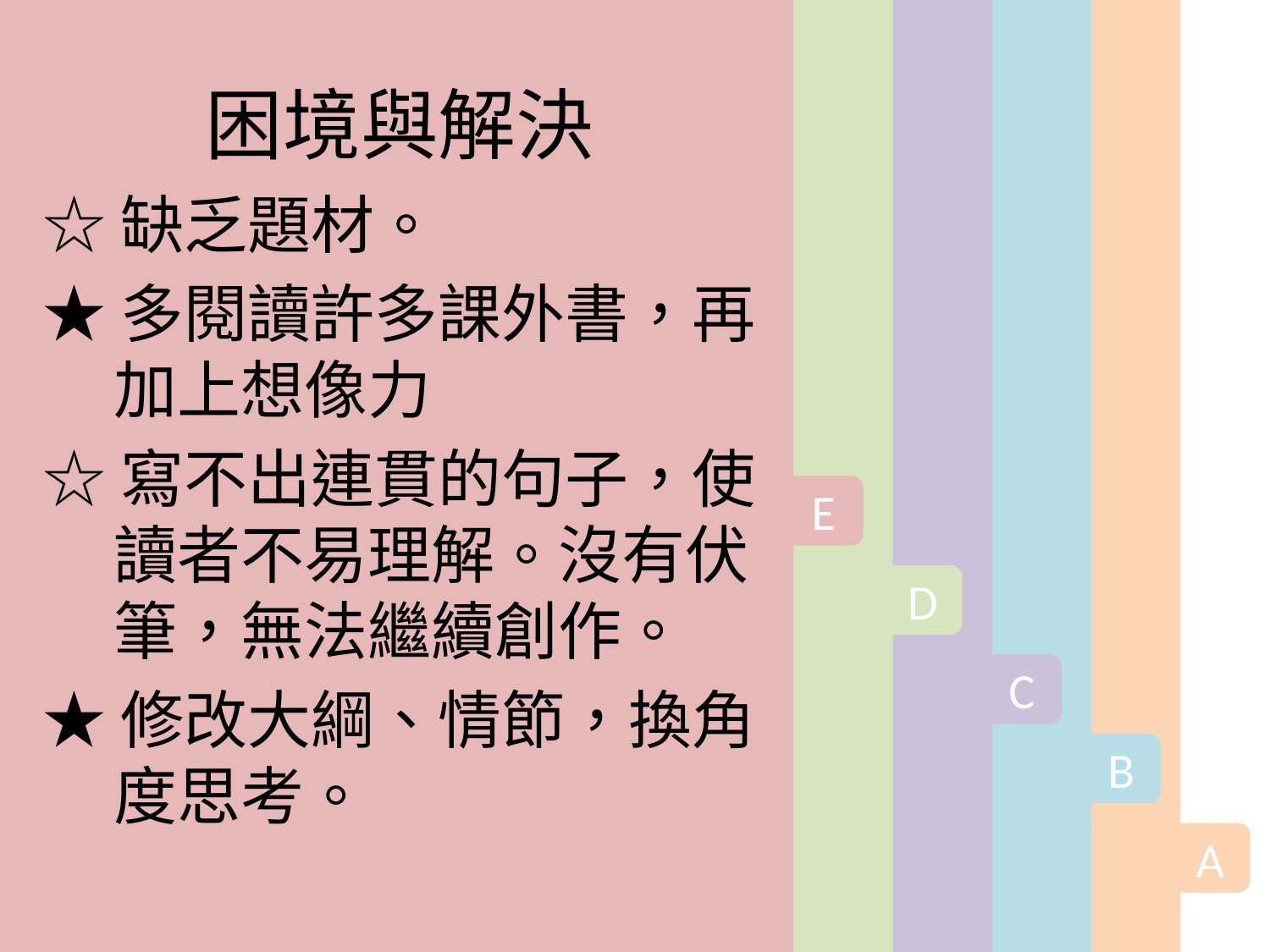

A

B

C

D

E
困境與解決
☆缺乏題材。
★多閱讀許多課外書，再加上想像力
☆寫不出連貫的句子，使讀者不易理解。沒有伏筆，無法繼續創作。
★修改大綱、情節，換角度思考。